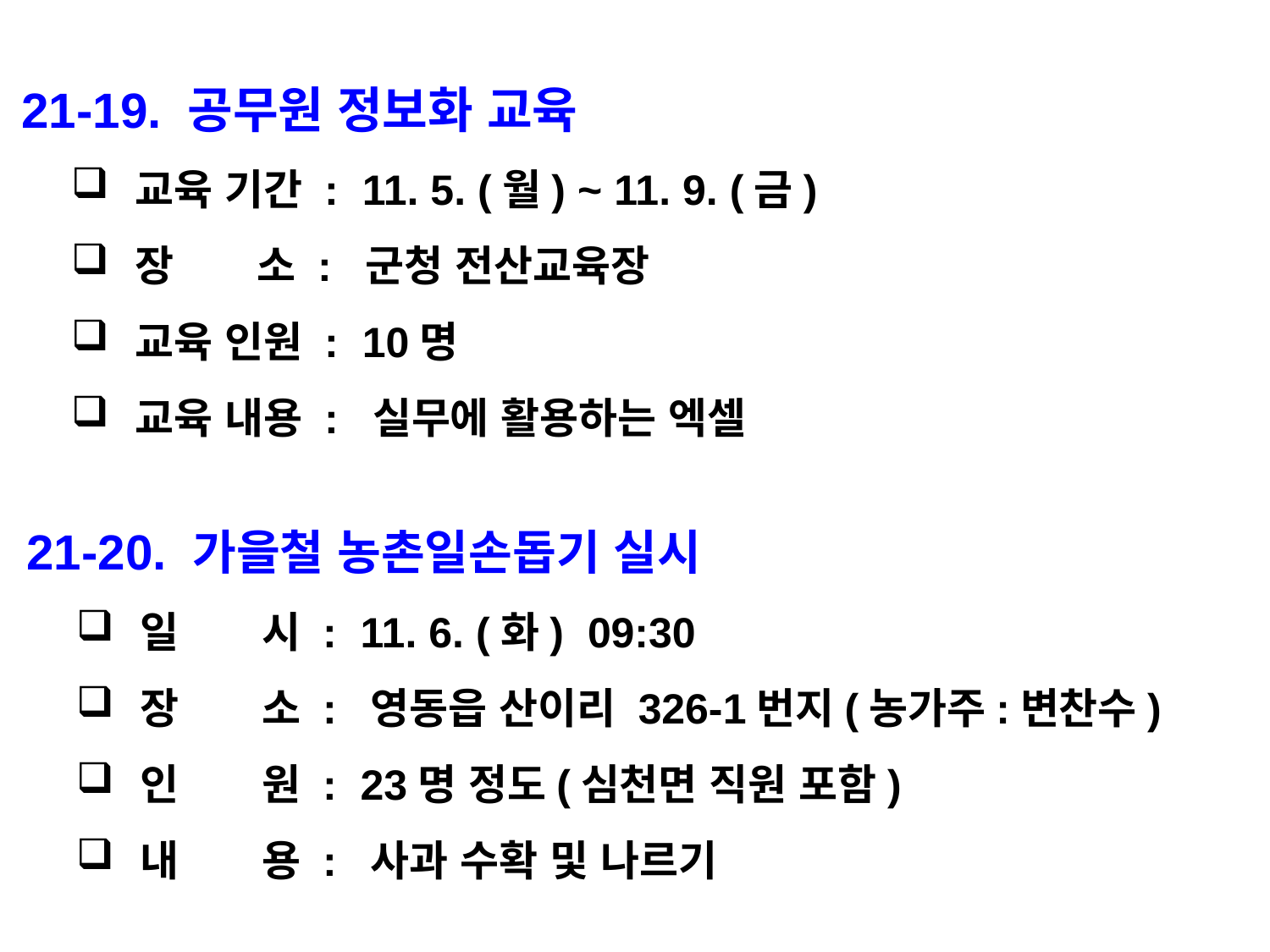

21-19. 공무원 정보화 교육
교육 기간 :  11. 5. (월) ~ 11. 9. (금)
장       소 :  군청 전산교육장
교육 인원 :  10명
교육 내용 :  실무에 활용하는 엑셀

 21-20. 가을철 농촌일손돕기 실시
일       시 :  11. 6. (화)  09:30
장       소 :  영동읍 산이리 326-1번지(농가주:변찬수)
인       원 :  23명 정도(심천면 직원 포함)
내       용 :  사과 수확 및 나르기